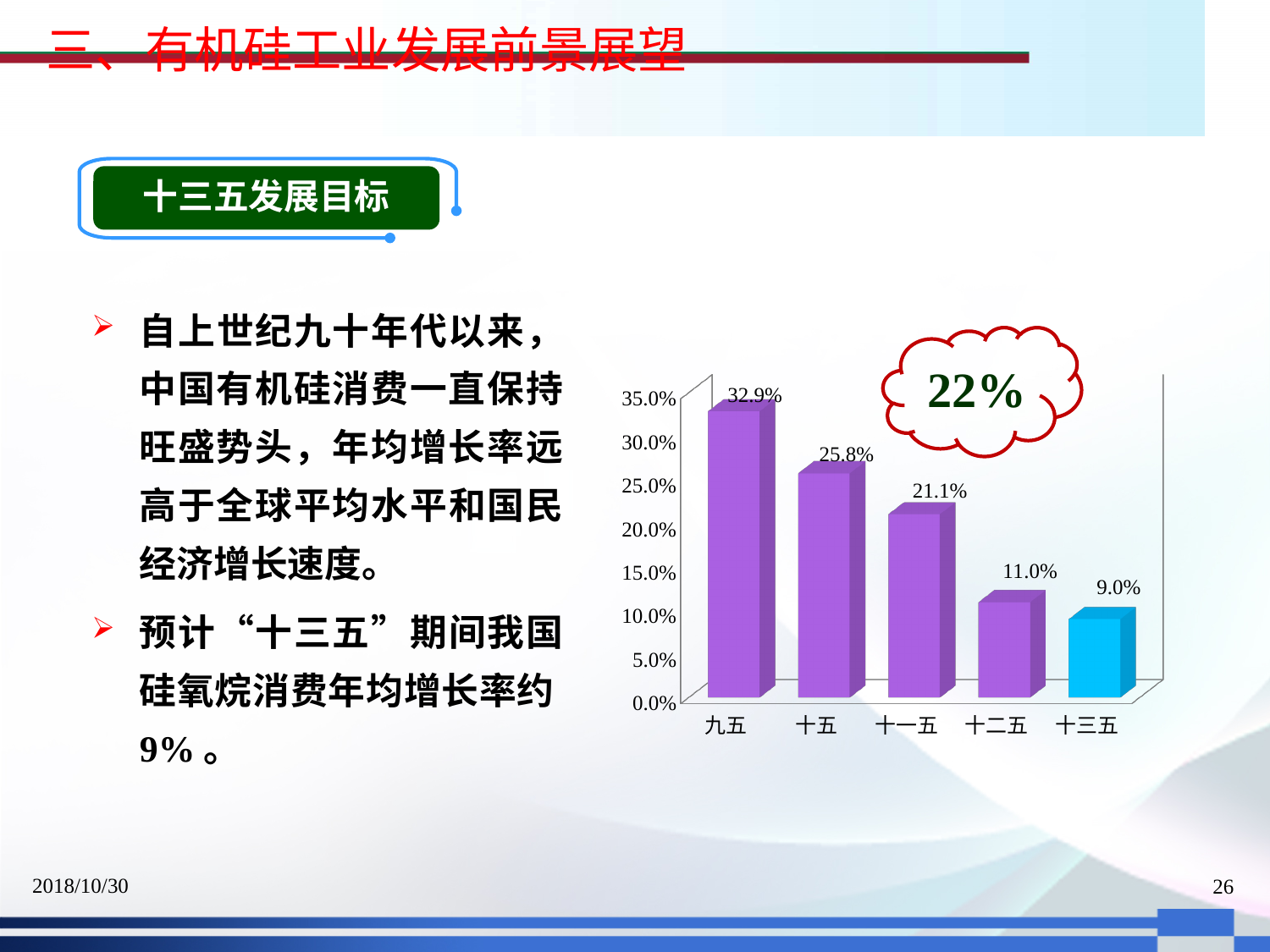

三、有机硅工业发展前景展望

十三五发展目标
自上世纪九十年代以来，中国有机硅消费一直保持旺盛势头，年均增长率远高于全球平均水平和国民经济增长速度。
预计“十三五”期间我国硅氧烷消费年均增长率约9%。
22%

[unsupported chart]